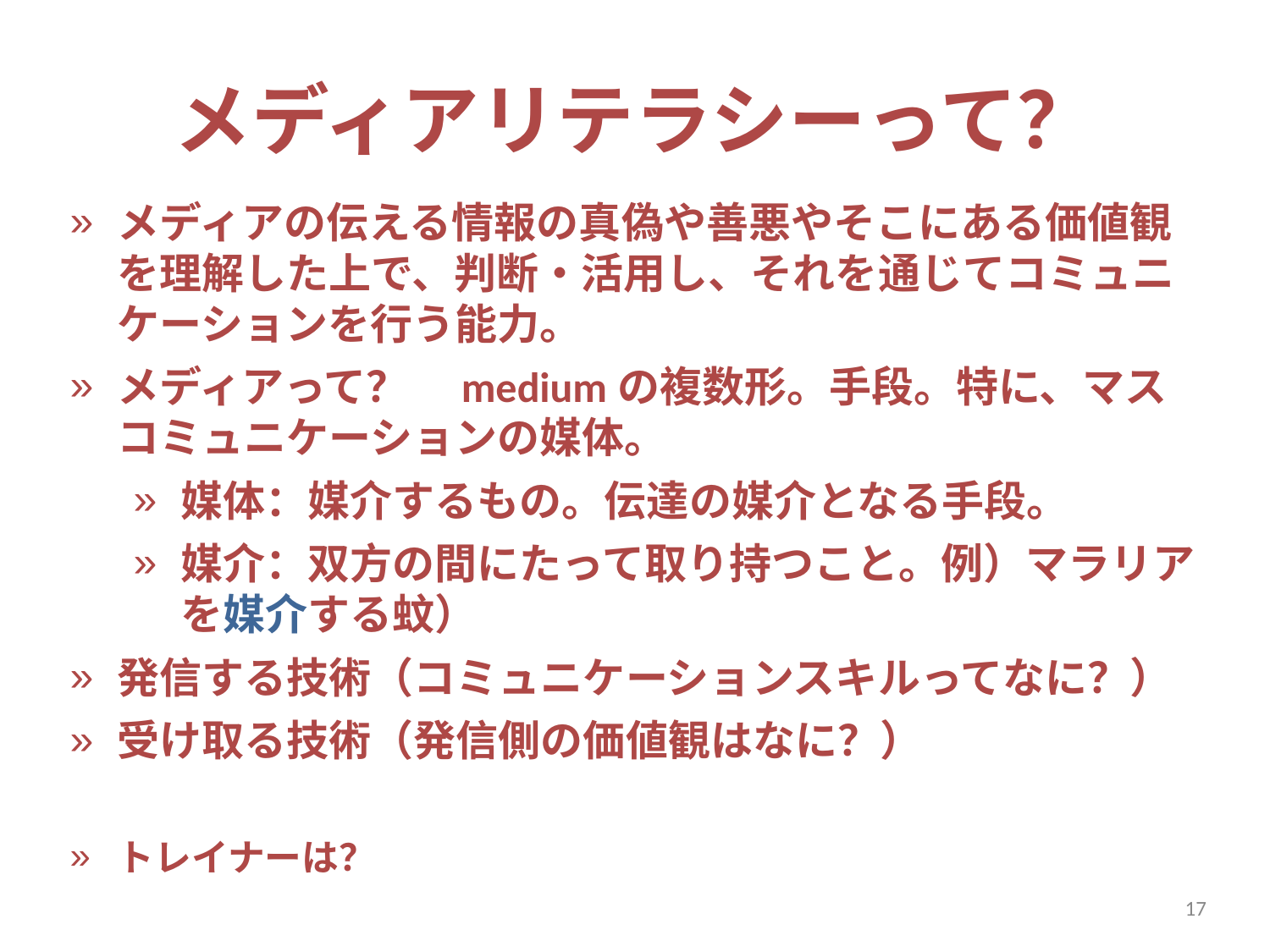

メディアリテラシーって？
メディアの伝える情報の真偽や善悪やそこにある価値観を理解した上で、判断・活用し、それを通じてコミュニケーションを行う能力。
メディアって？　mediumの複数形。手段。特に、マスコミュニケーションの媒体。
媒体：媒介するもの。伝達の媒介となる手段。
媒介：双方の間にたって取り持つこと。例）マラリアを媒介する蚊）
発信する技術（コミュニケーションスキルってなに？）
受け取る技術（発信側の価値観はなに？）

トレイナーは？
17